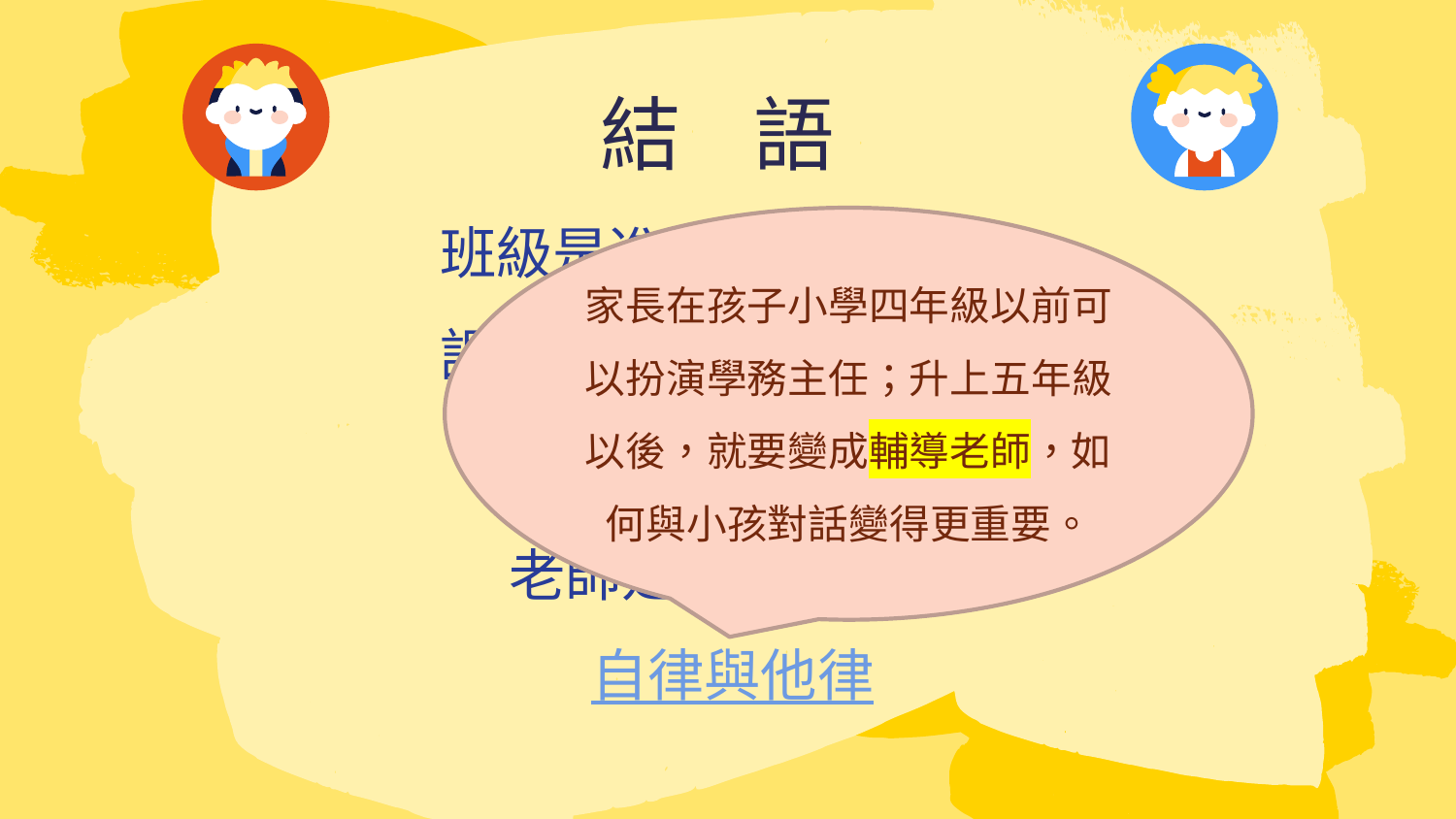

結    語

班級是進入社會的練習
課程是生活情境的演練

家長在孩子小學四年級以前可以扮演學務主任；升上五年級以後，就要變成輔導老師，如何與小孩對話變得更重要。

父母是最好的老師
老師是學習的教練

自律與他律